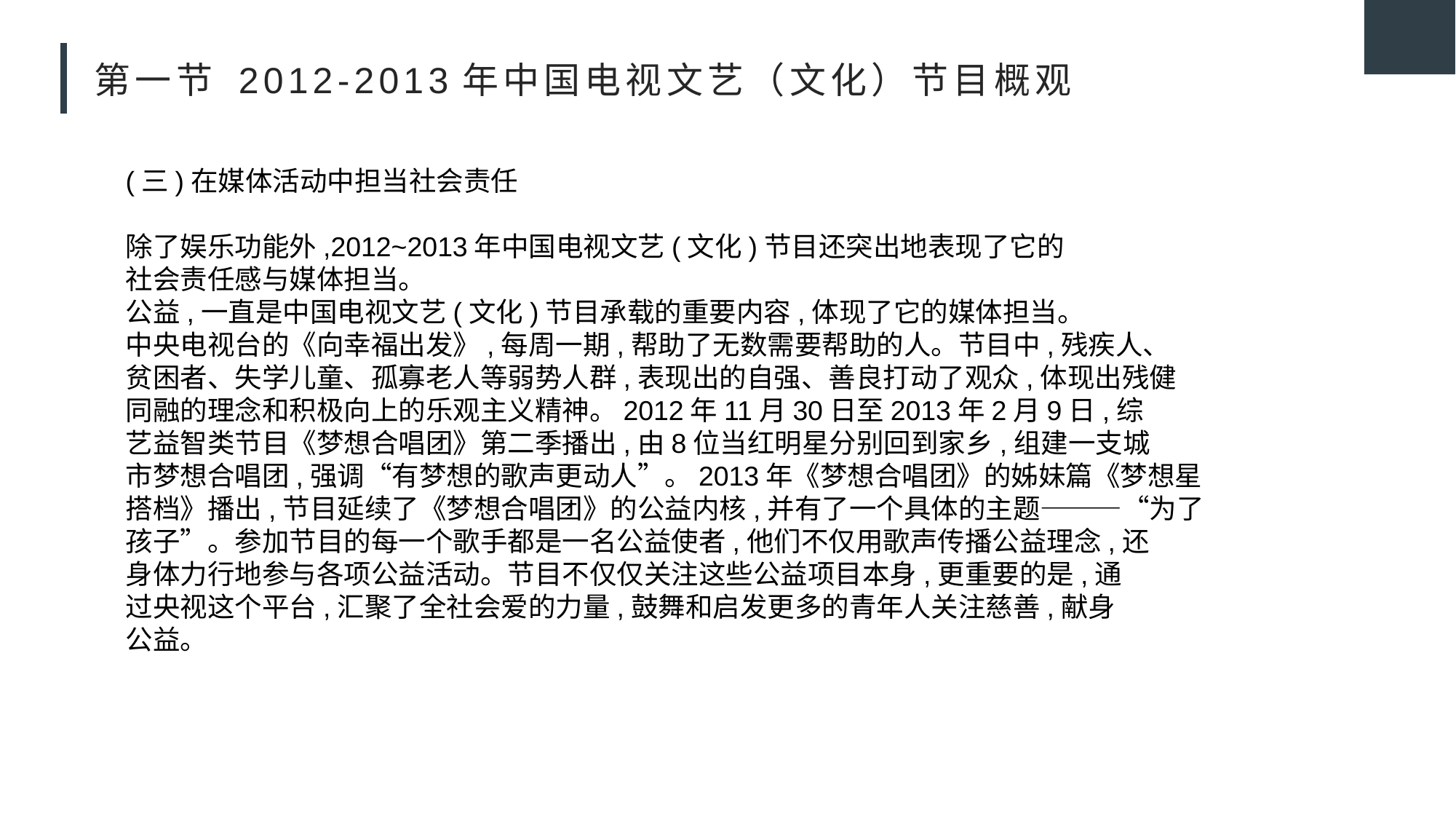

# 第一节 2012-2013年中国电视文艺（文化）节目概观
(三)在媒体活动中担当社会责任

除了娱乐功能外,2012~2013年中国电视文艺(文化)节目还突出地表现了它的
社会责任感与媒体担当。
公益,一直是中国电视文艺(文化)节目承载的重要内容,体现了它的媒体担当。
中央电视台的《向幸福出发》,每周一期,帮助了无数需要帮助的人。节目中,残疾人、
贫困者、失学儿童、孤寡老人等弱势人群,表现出的自强、善良打动了观众,体现出残健
同融的理念和积极向上的乐观主义精神。2012年11月30日至2013年2月9日,综
艺益智类节目《梦想合唱团》第二季播出,由8位当红明星分别回到家乡,组建一支城
市梦想合唱团,强调“有梦想的歌声更动人”。2013年《梦想合唱团》的姊妹篇《梦想星
搭档》播出,节目延续了《梦想合唱团》的公益内核,并有了一个具体的主题———“为了
孩子”。参加节目的每一个歌手都是一名公益使者,他们不仅用歌声传播公益理念,还
身体力行地参与各项公益活动。节目不仅仅关注这些公益项目本身,更重要的是,通
过央视这个平台,汇聚了全社会爱的力量,鼓舞和启发更多的青年人关注慈善,献身
公益。